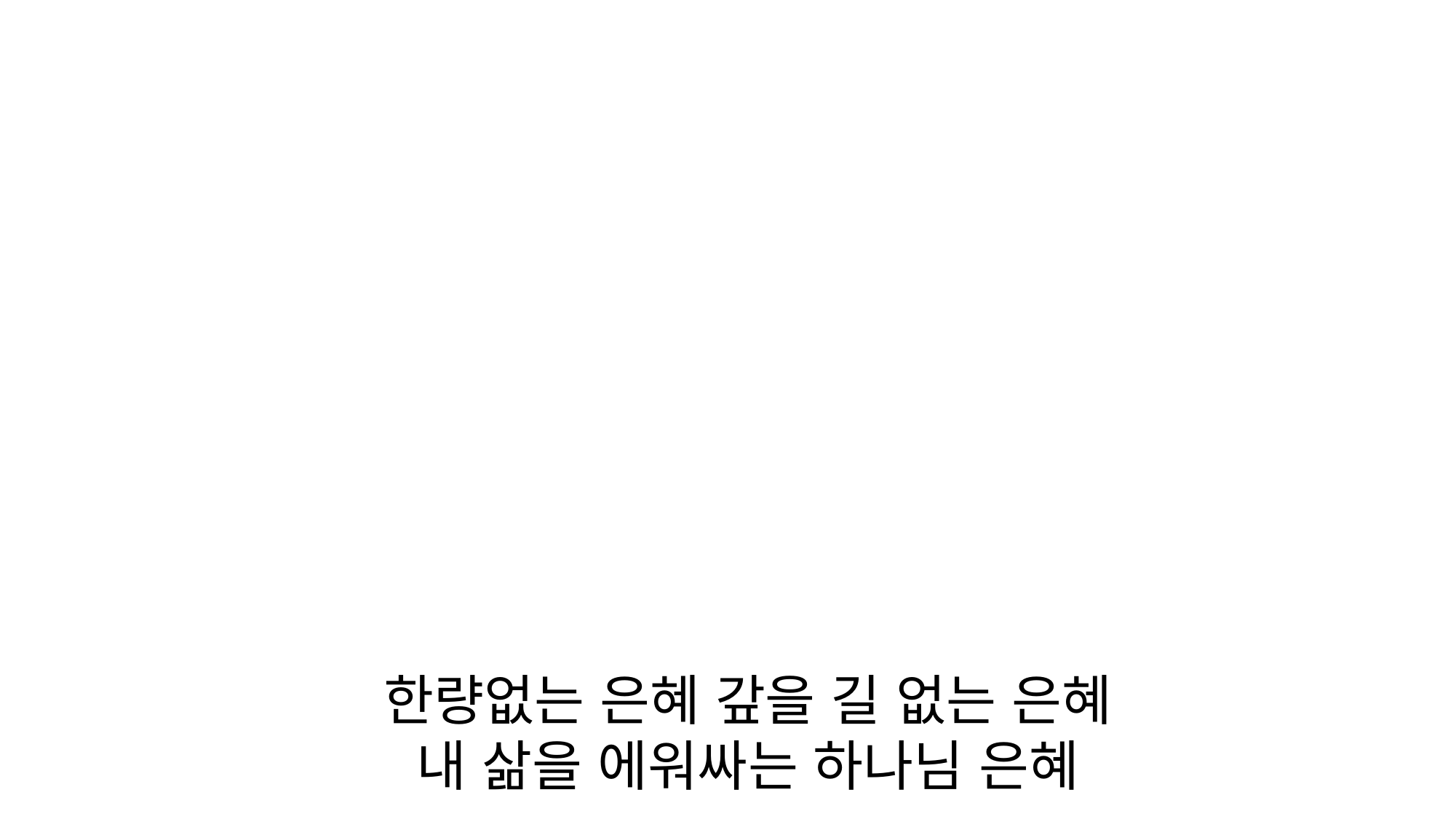

한량없는 은혜 갚을 길 없는 은혜
내 삶을 에워싸는 하나님 은혜